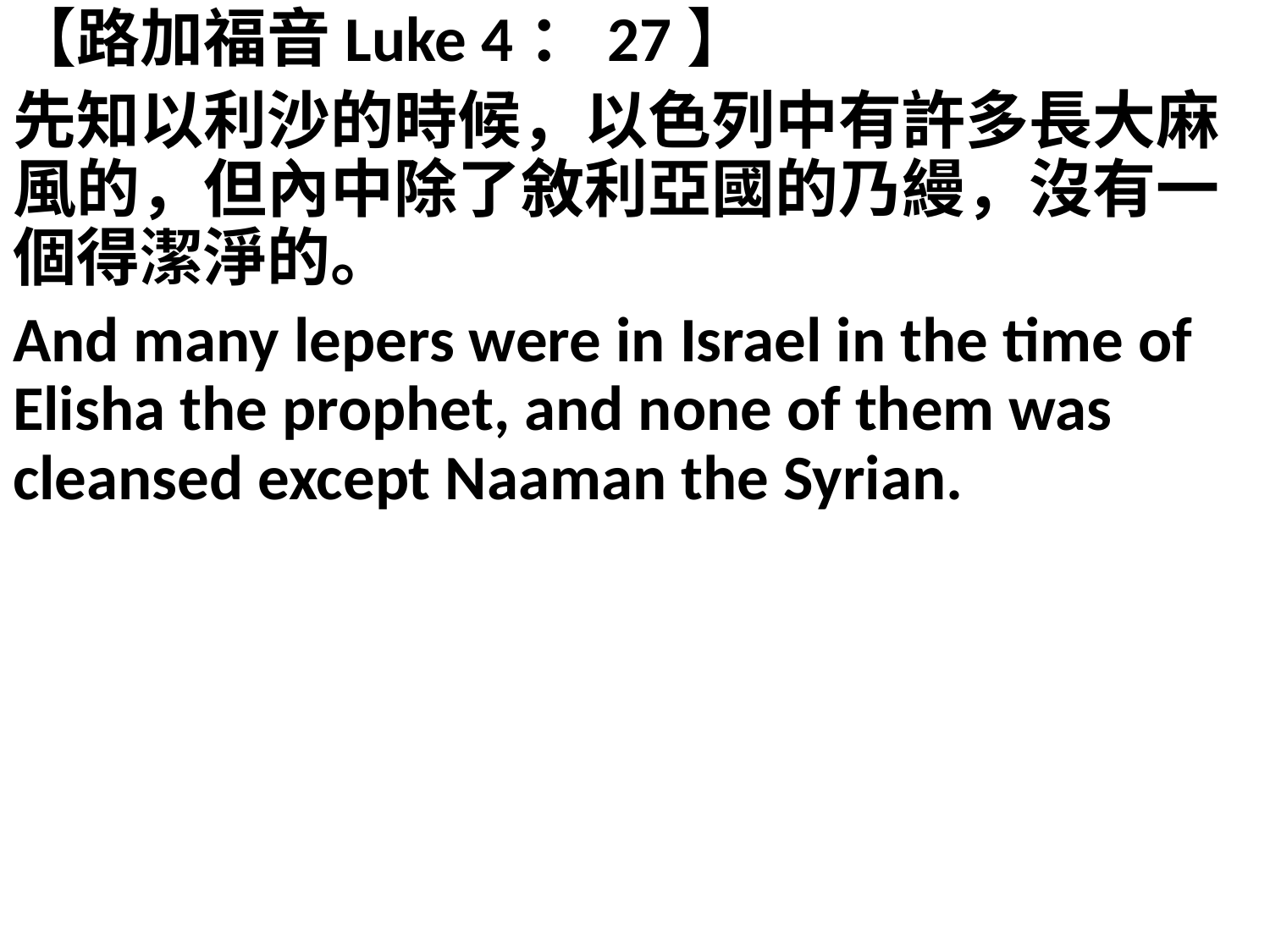

【路加福音Luke 4：27】
先知以利沙的時候，以色列中有許多長大麻風的，但內中除了敘利亞國的乃縵，沒有一個得潔淨的。
And many lepers were in Israel in the time of Elisha the prophet, and none of them was cleansed except Naaman the Syrian.